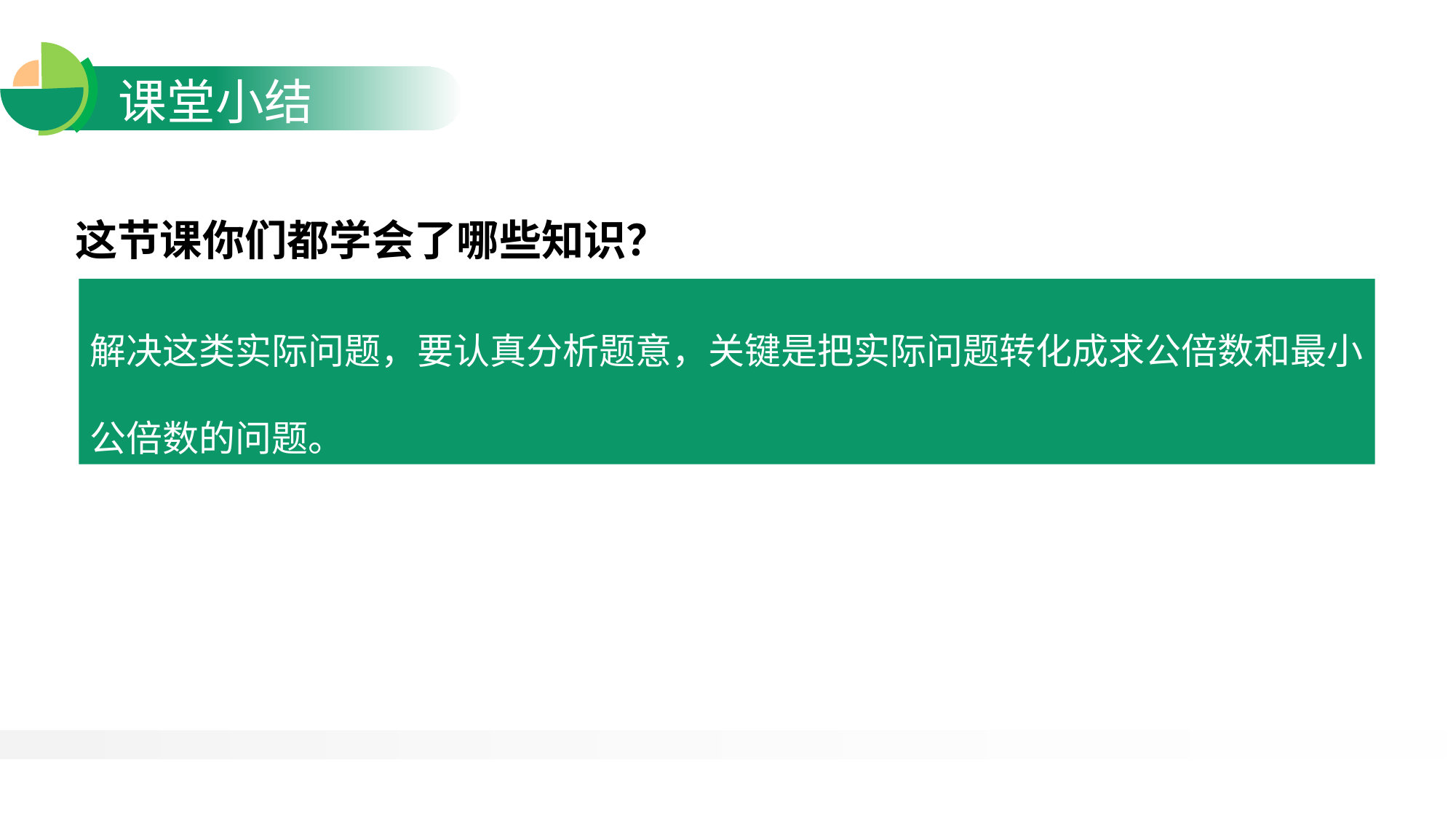

这节课你们都学会了哪些知识？
解决这类实际问题，要认真分析题意，关键是把实际问题转化成求公倍数和最小公倍数的问题。